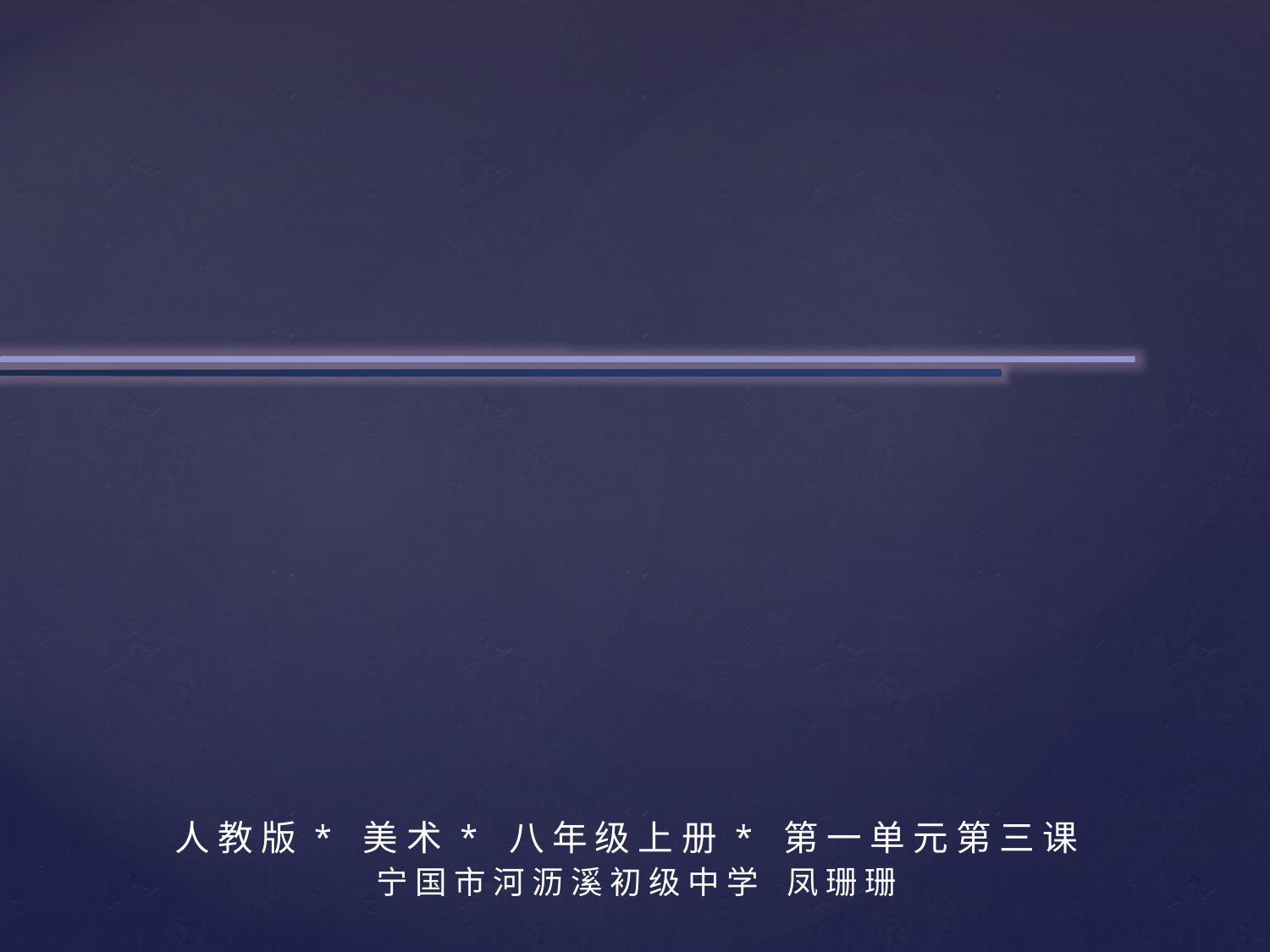

构图 的 作 用

人 教 版 * 美 术 * 八 年 级 上 册 * 第 一 单 元 第 三 课
宁 国 市 河 沥 溪 初 级 中 学    凤 珊 珊